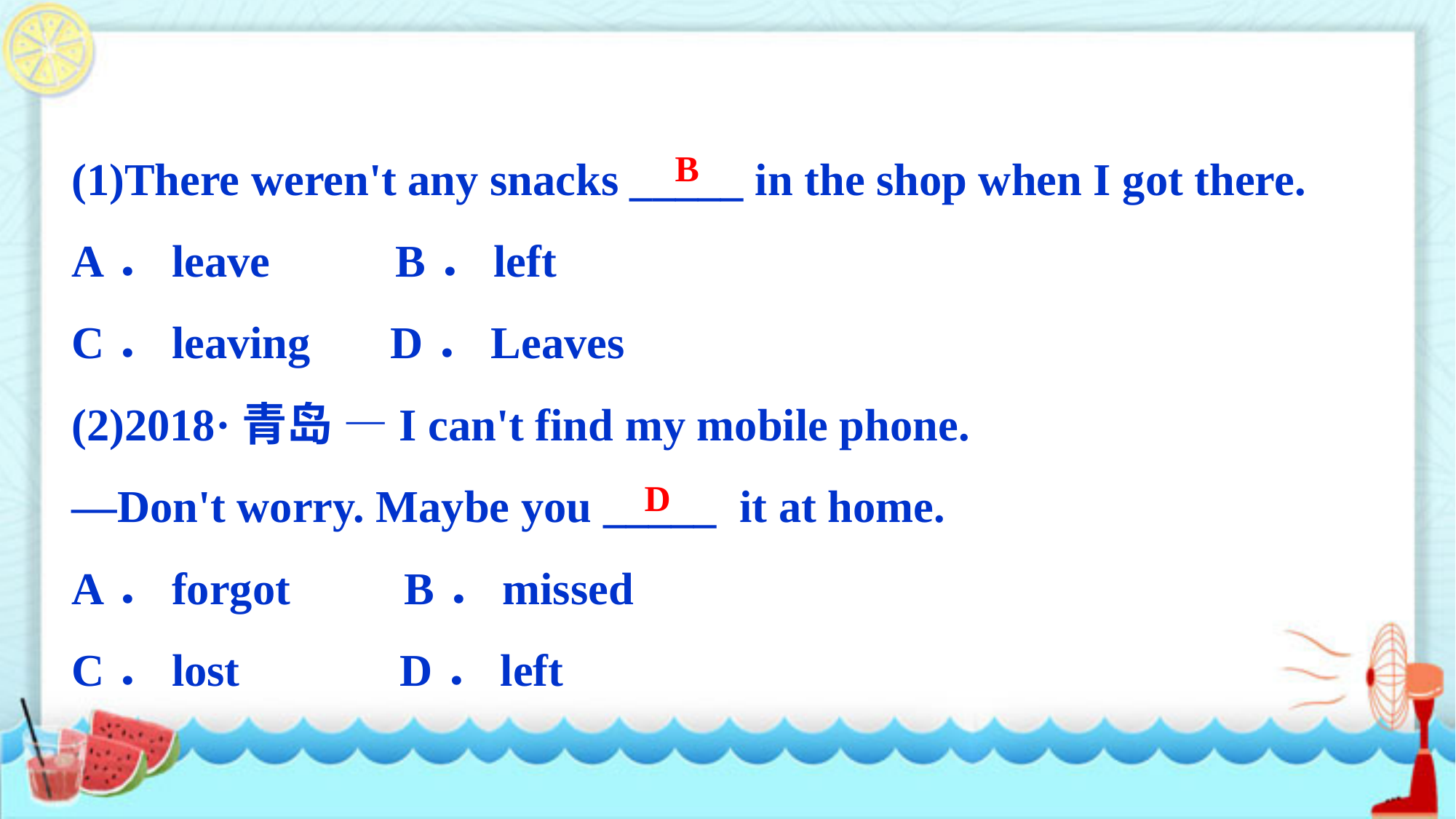

(1)There weren't any snacks _____ in the shop when I got there.
A．leave           B．left
C．leaving       D．Leaves
(2)2018·青岛 —I can't find my mobile phone.
—Don't worry. Maybe you _____  it at home.
A．forgot          B．missed
C．lost              D．left
B
D